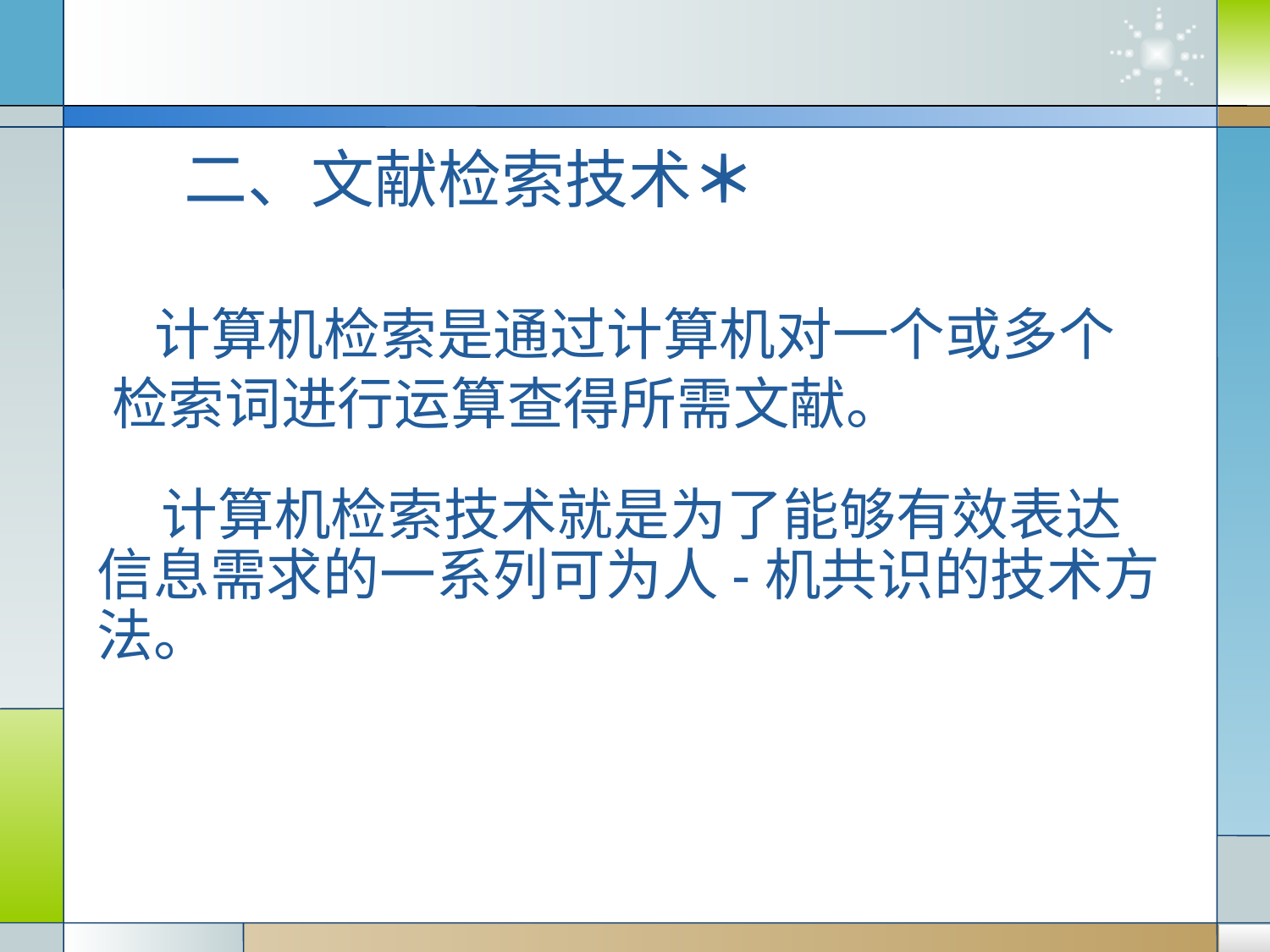

二、文献检索技术＊
   计算机检索是通过计算机对一个或多个检索词进行运算查得所需文献。
    计算机检索技术就是为了能够有效表达信息需求的一系列可为人-机共识的技术方法。